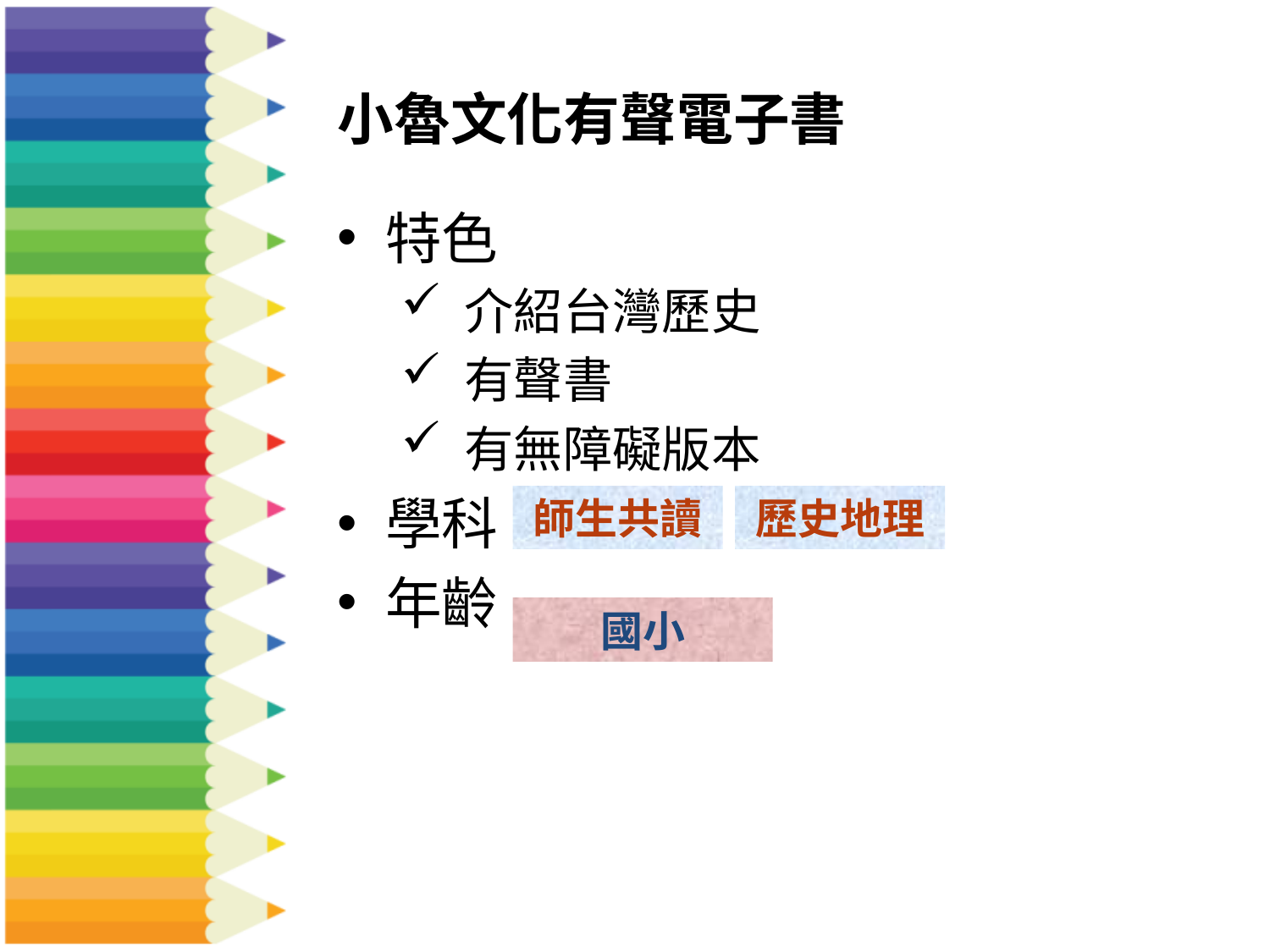

# 小魯文化有聲電子書
特色
介紹台灣歷史
有聲書
有無障礙版本
學科
年齡

歷史地理
師生共讀
國小